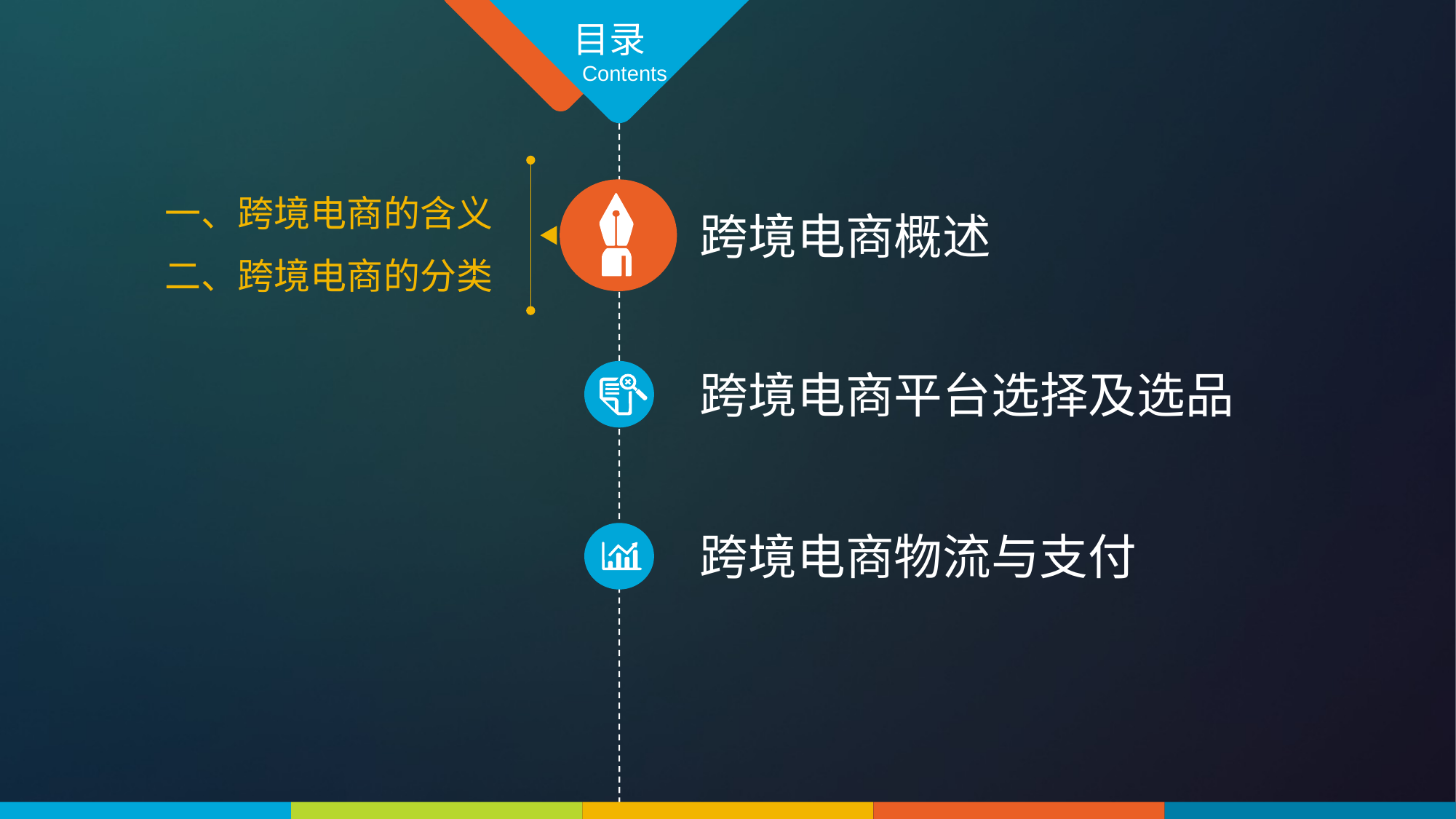

目录
Contents

一、跨境电商的含义
二、跨境电商的分类
跨境电商概述

跨境电商平台选择及选品

跨境电商物流与支付